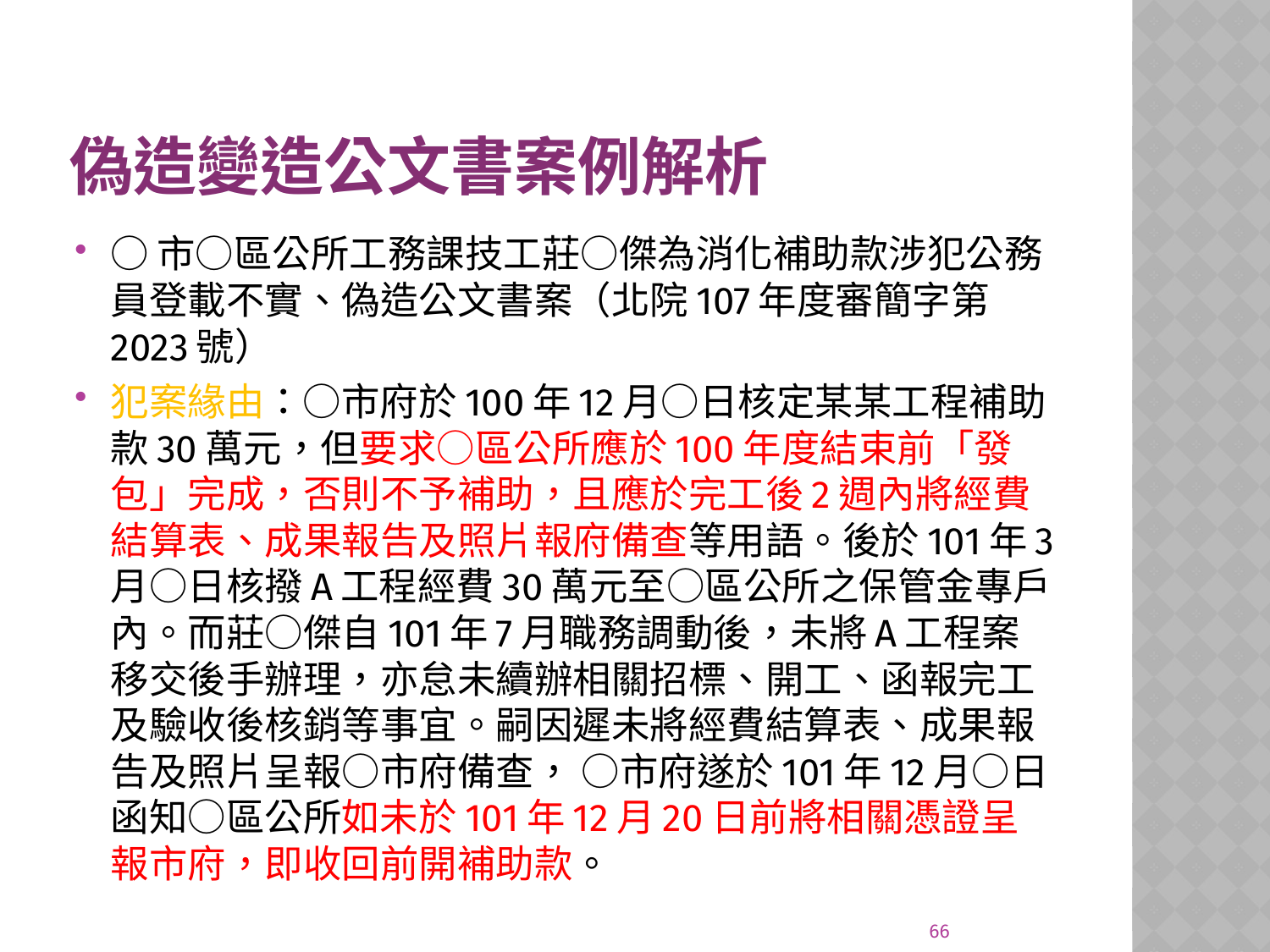

# 偽造變造公文書案例解析
○市○區公所工務課技工莊○傑為消化補助款涉犯公務員登載不實、偽造公文書案（北院107年度審簡字第2023號）
犯案緣由：○市府於100年12月○日核定某某工程補助款30萬元，但要求○區公所應於100年度結束前「發包」完成，否則不予補助，且應於完工後2週內將經費結算表、成果報告及照片報府備查等用語。後於101年3月○日核撥A工程經費30萬元至○區公所之保管金專戶內。而莊○傑自101年7月職務調動後，未將A工程案移交後手辦理，亦怠未續辦相關招標、開工、函報完工及驗收後核銷等事宜。嗣因遲未將經費結算表、成果報告及照片呈報○市府備查， ○市府遂於101年12月○日函知○區公所如未於101年12月20日前將相關憑證呈報市府，即收回前開補助款。
66